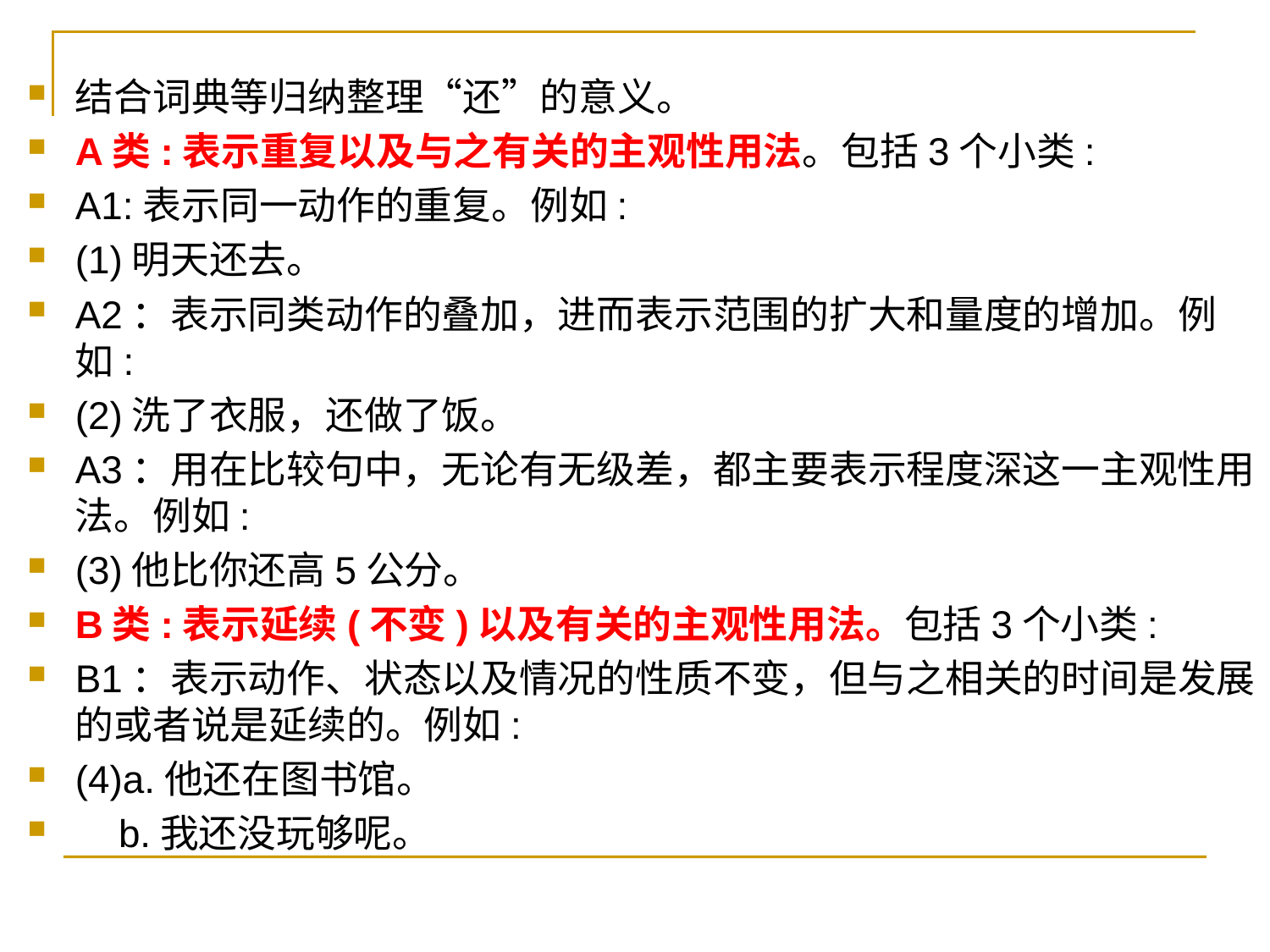

结合词典等归纳整理“还”的意义。
A类:表示重复以及与之有关的主观性用法。包括3个小类:
A1:表示同一动作的重复。例如:
(1)明天还去。
A2：表示同类动作的叠加，进而表示范围的扩大和量度的增加。例如:
(2)洗了衣服，还做了饭。
A3：用在比较句中，无论有无级差，都主要表示程度深这一主观性用法。例如:
(3)他比你还高5公分。
B类:表示延续(不变)以及有关的主观性用法。包括3个小类:
B1：表示动作、状态以及情况的性质不变，但与之相关的时间是发展的或者说是延续的。例如:
(4)a.他还在图书馆。
    b.我还没玩够呢。